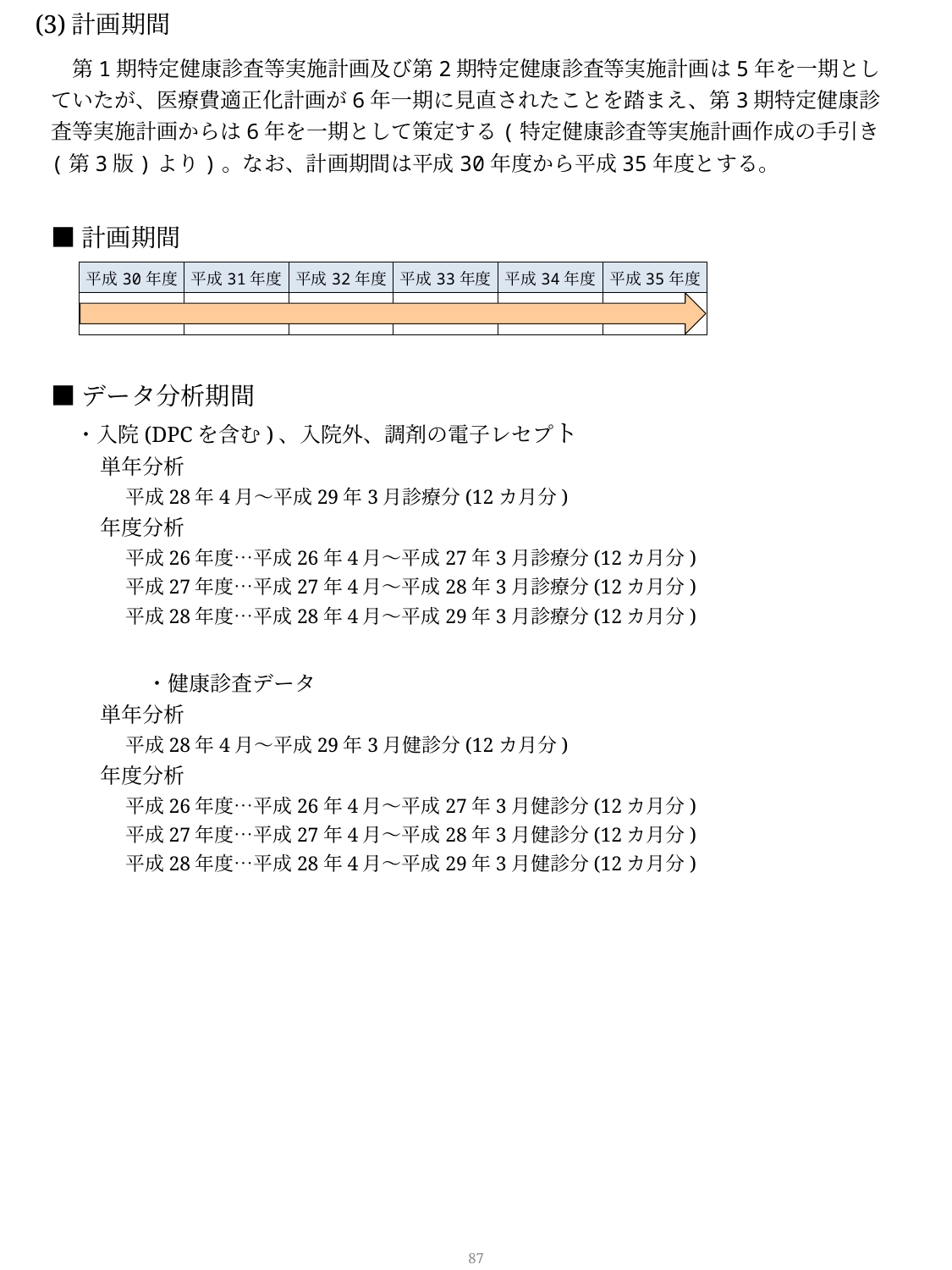

(3)計画期間
　第1期特定健康診査等実施計画及び第2期特定健康診査等実施計画は5年を一期としていたが、医療費適正化計画が6年一期に見直されたことを踏まえ、第3期特定健康診査等実施計画からは6年を一期として策定する(特定健康診査等実施計画作成の手引き(第3版)より)。なお、計画期間は平成30年度から平成35年度とする。
■計画期間
| 平成30年度 | 平成31年度 | 平成32年度 | 平成33年度 | 平成34年度 | 平成35年度 |
| --- | --- | --- | --- | --- | --- |
|  |  |  |  |  |  |

■データ分析期間
　・入院(DPCを含む)、入院外、調剤の電子レセプト
単年分析
平成28年4月～平成29年3月診療分(12カ月分)
年度分析
平成26年度…平成26年4月～平成27年3月診療分(12カ月分)
平成27年度…平成27年4月～平成28年3月診療分(12カ月分)
平成28年度…平成28年4月～平成29年3月診療分(12カ月分)

　・健康診査データ
単年分析
平成28年4月～平成29年3月健診分(12カ月分)
年度分析
平成26年度…平成26年4月～平成27年3月健診分(12カ月分)
平成27年度…平成27年4月～平成28年3月健診分(12カ月分)
平成28年度…平成28年4月～平成29年3月健診分(12カ月分)

87